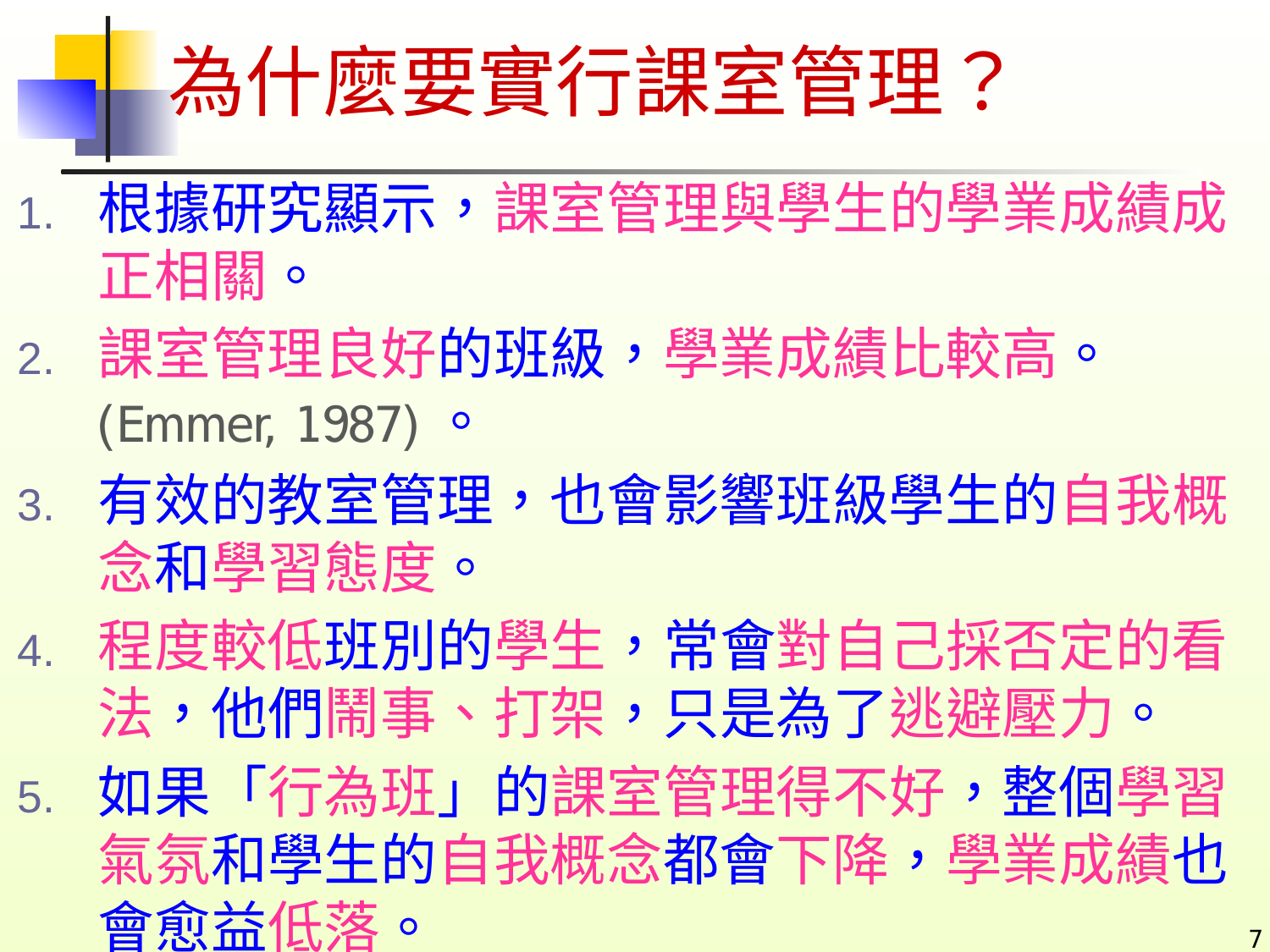

# 為什麼要實行課室管理？
根據研究顯示，課室管理與學生的學業成績成正相關。
課室管理良好的班級，學業成績比較高。(Emmer, 1987)。
有效的教室管理，也會影響班級學生的自我概念和學習態度。
程度較低班別的學生，常會對自己採否定的看法，他們鬧事、打架，只是為了逃避壓力。
如果「行為班」的課室管理得不好，整個學習氣氛和學生的自我概念都會下降，學業成績也會愈益低落。
7